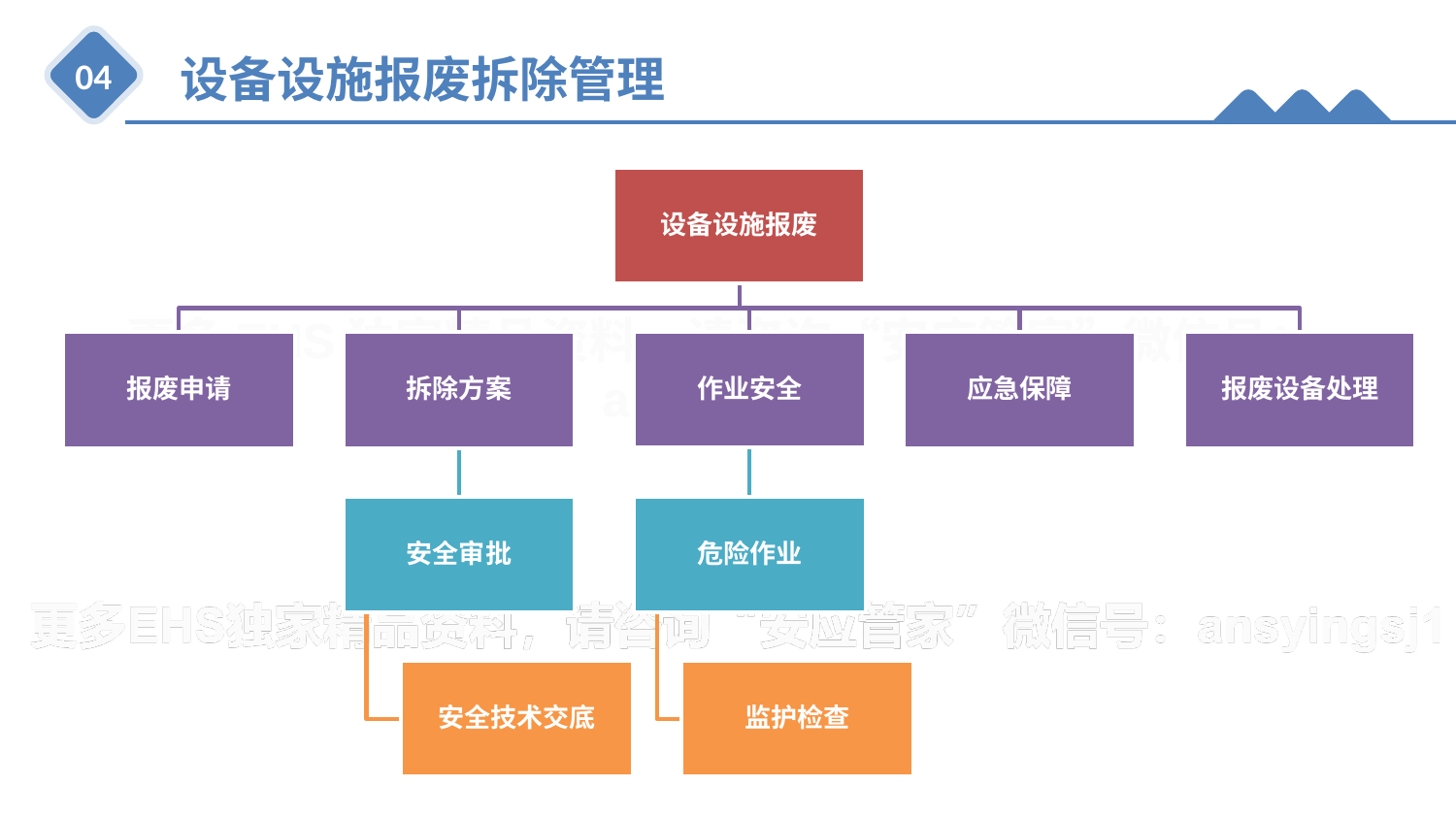

设备设施报废拆除管理
04

设备设施报废
报废申请
拆除方案
安全审批
安全技术交底
作业安全
危险作业
监护检查
应急保障
报废设备处理